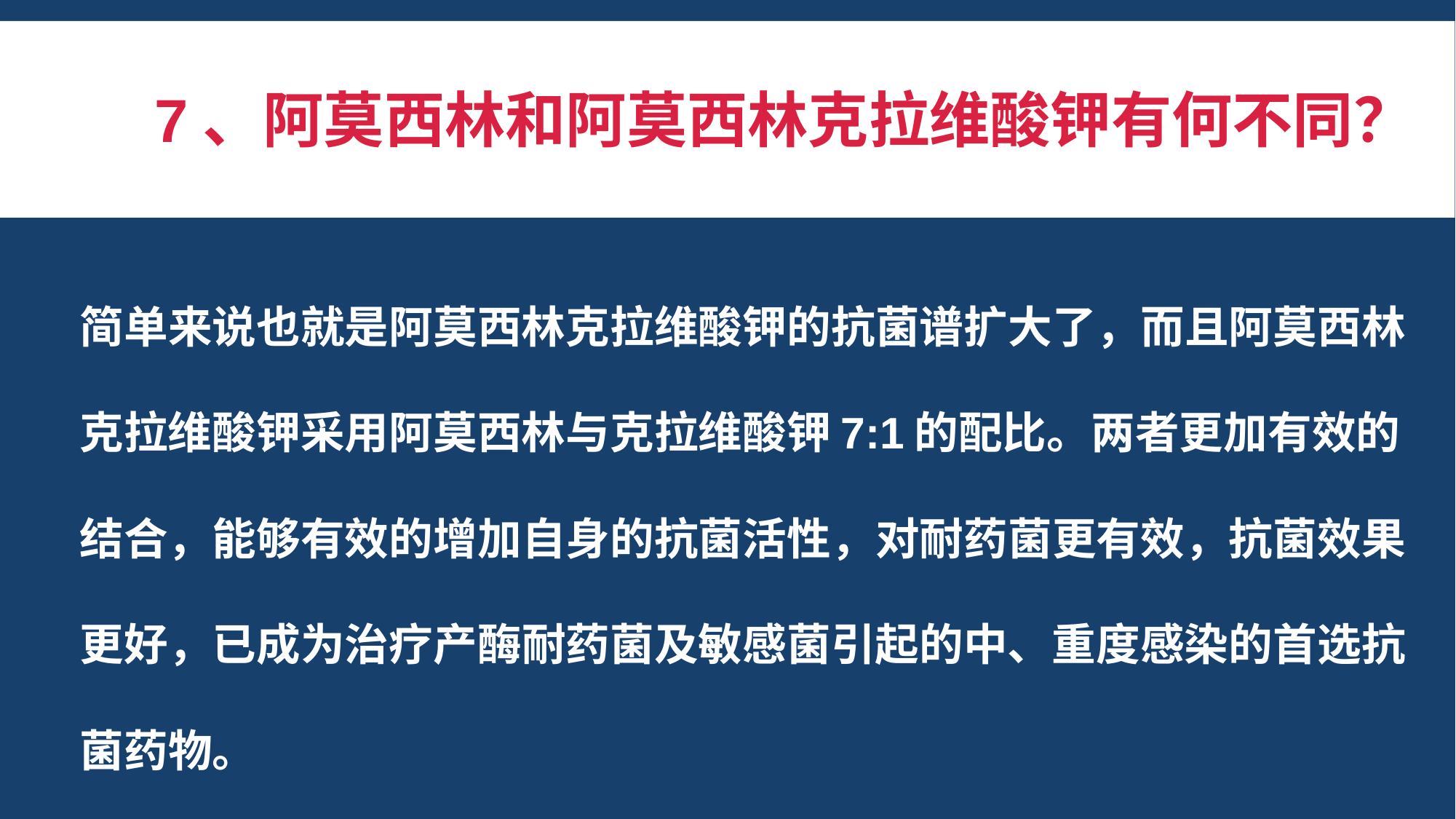

# 7、阿莫西林和阿莫西林克拉维酸钾有何不同？
简单来说也就是阿莫西林克拉维酸钾的抗菌谱扩大了，而且阿莫西林克拉维酸钾采用阿莫西林与克拉维酸钾7:1的配比。两者更加有效的结合，能够有效的增加自身的抗菌活性，对耐药菌更有效，抗菌效果更好，已成为治疗产酶耐药菌及敏感菌引起的中、重度感染的首选抗菌药物。